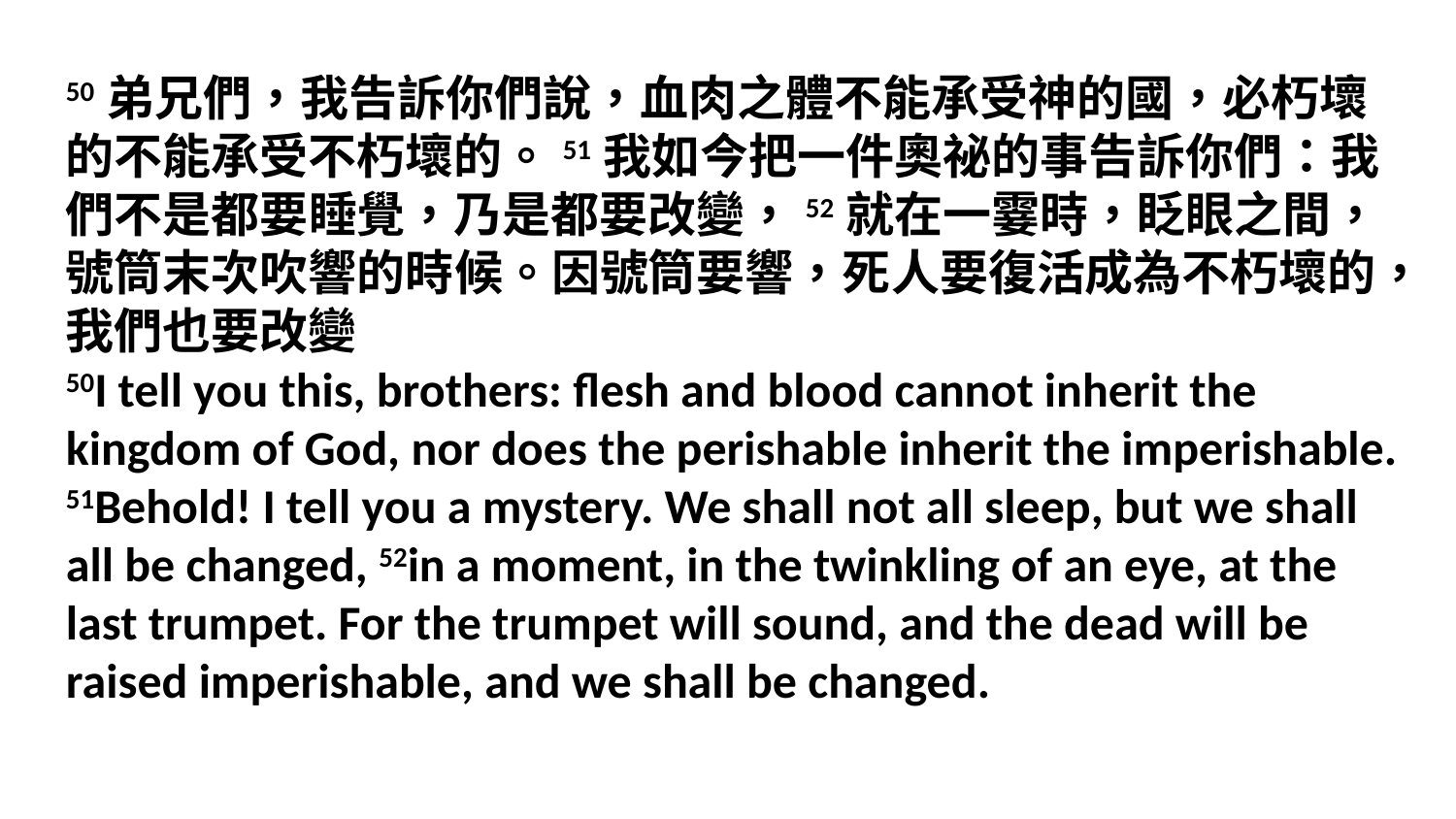

50弟兄們，我告訴你們說，血肉之體不能承受神的國，必朽壞的不能承受不朽壞的。51我如今把一件奧祕的事告訴你們：我們不是都要睡覺，乃是都要改變，52就在一霎時，眨眼之間，號筒末次吹響的時候。因號筒要響，死人要復活成為不朽壞的，我們也要改變
50I tell you this, brothers: flesh and blood cannot inherit the kingdom of God, nor does the perishable inherit the imperishable. 51Behold! I tell you a mystery. We shall not all sleep, but we shall all be changed, 52in a moment, in the twinkling of an eye, at the last trumpet. For the trumpet will sound, and the dead will be raised imperishable, and we shall be changed.